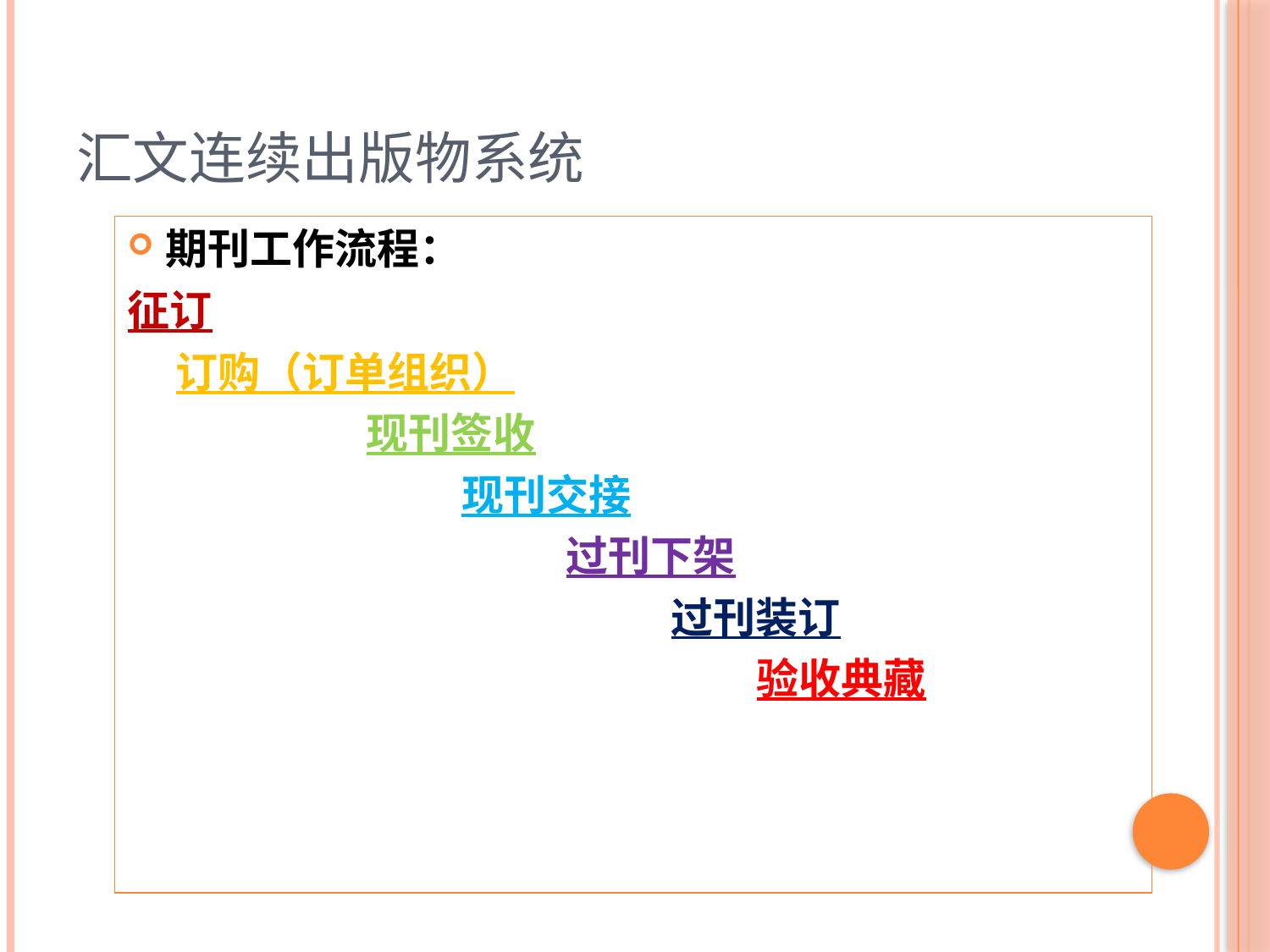

汇文连续出版物系统
期刊工作流程：
征订
    订购（订单组织）
                        现刊签收
                                  现刊交接
                                             过刊下架
                                                        过刊装订
                                                                 验收典藏